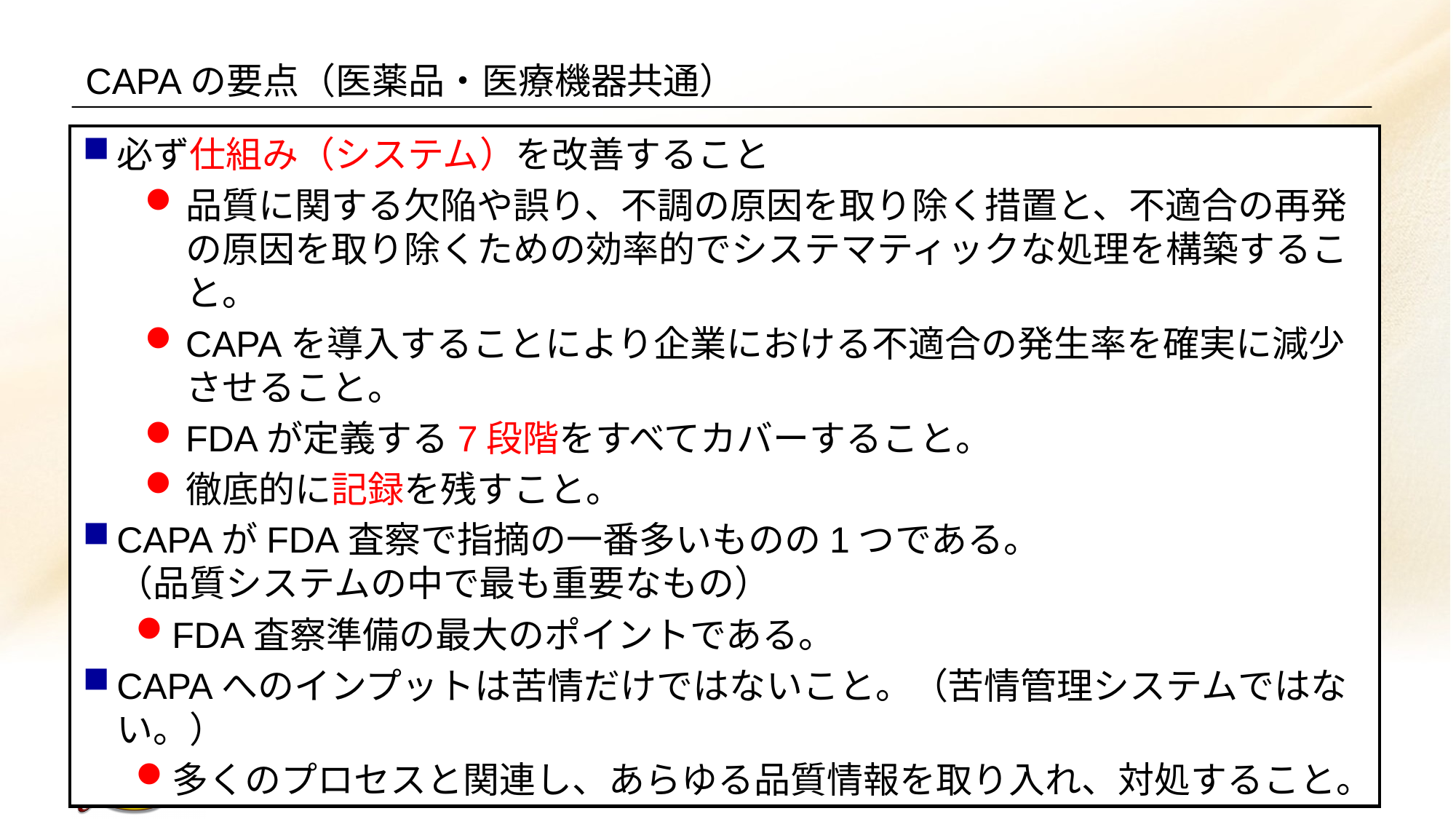

# CAPAの要点（医薬品・医療機器共通）
必ず仕組み（システム）を改善すること
品質に関する欠陥や誤り、不調の原因を取り除く措置と、不適合の再発の原因を取り除くための効率的でシステマティックな処理を構築すること。
CAPAを導入することにより企業における不適合の発生率を確実に減少させること。
FDAが定義する7段階をすべてカバーすること。
徹底的に記録を残すこと。
CAPAがFDA査察で指摘の一番多いものの1つである。
（品質システムの中で最も重要なもの）
FDA査察準備の最大のポイントである。
CAPAへのインプットは苦情だけではないこと。（苦情管理システムではない。）
多くのプロセスと関連し、あらゆる品質情報を取り入れ、対処すること。